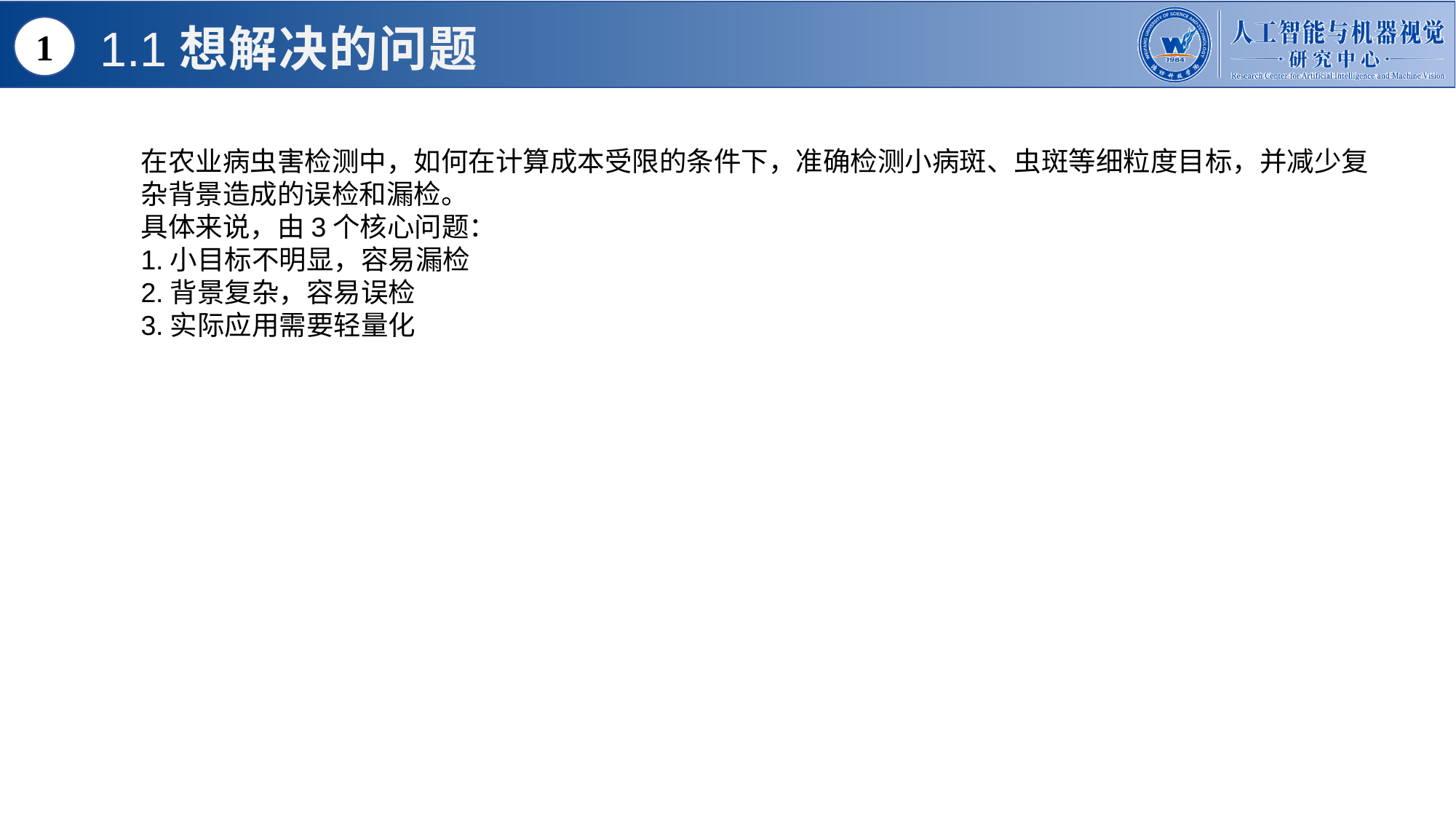

1.1想解决的问题
1
在农业病虫害检测中，如何在计算成本受限的条件下，准确检测小病斑、虫斑等细粒度目标，并减少复杂背景造成的误检和漏检。
具体来说，由3个核心问题：
1.小目标不明显，容易漏检
2.背景复杂，容易误检
3.实际应用需要轻量化

3
Your Title